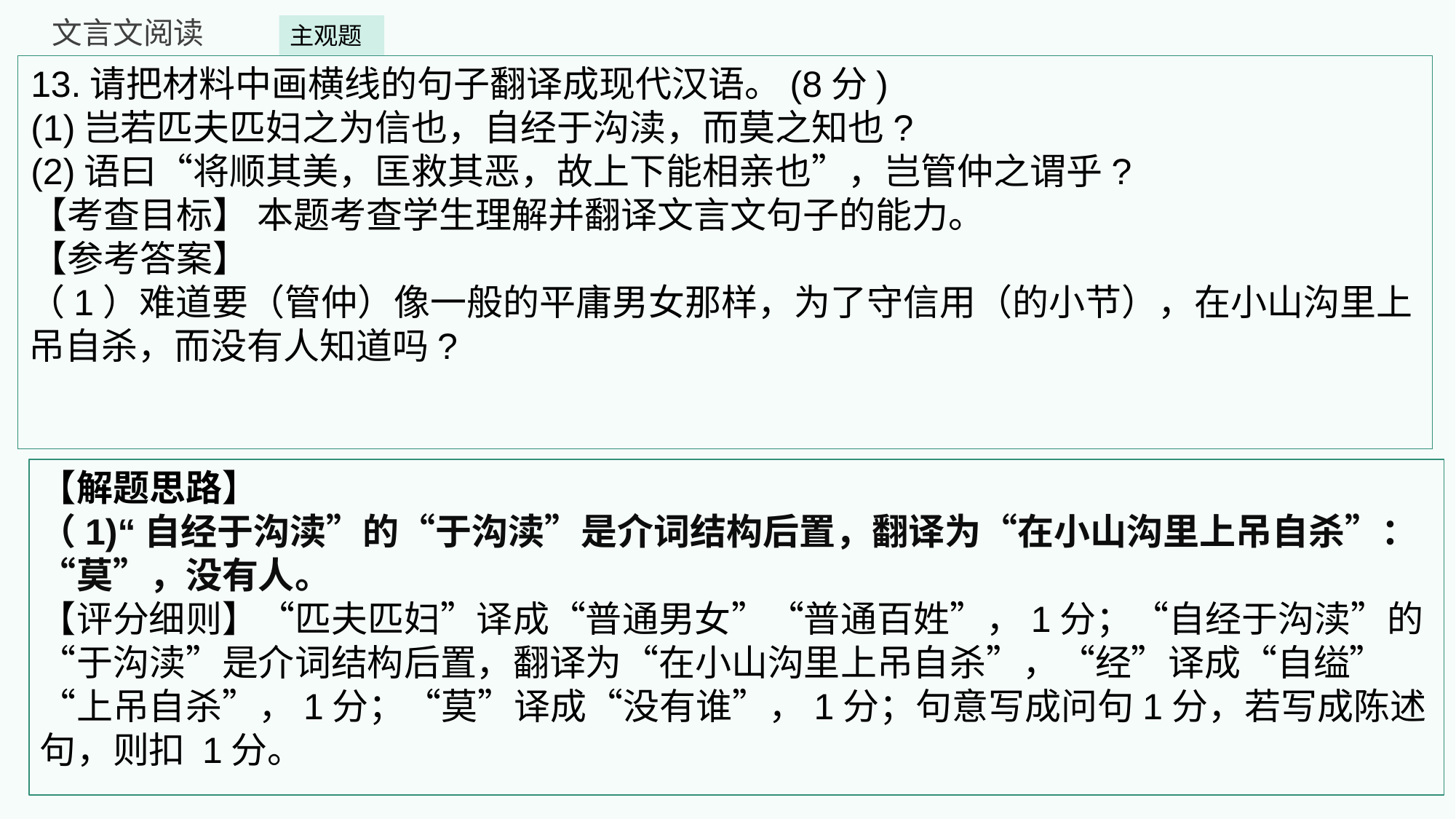

文言文阅读
主观题
13.请把材料中画横线的句子翻译成现代汉语。(8分)
(1)岂若匹夫匹妇之为信也，自经于沟渎，而莫之知也?
(2)语曰“将顺其美，匡救其恶，故上下能相亲也”，岂管仲之谓乎?
【考查目标】 本题考查学生理解并翻译文言文句子的能力。
【参考答案】
（1）难道要（管仲）像一般的平庸男女那样，为了守信用（的小节），在小山沟里上吊自杀，而没有人知道吗?
【解题思路】
（1)“自经于沟渎”的“于沟渎”是介词结构后置，翻译为“在小山沟里上吊自杀”：“莫”，没有人。
【评分细则】“匹夫匹妇”译成“普通男女”“普通百姓”，1分；“自经于沟渎”的“于沟渎”是介词结构后置，翻译为“在小山沟里上吊自杀”，“经”译成“自缢”“上吊自杀”，1分；“莫”译成“没有谁”，1分；句意写成问句1分，若写成陈述句，则扣 1分。